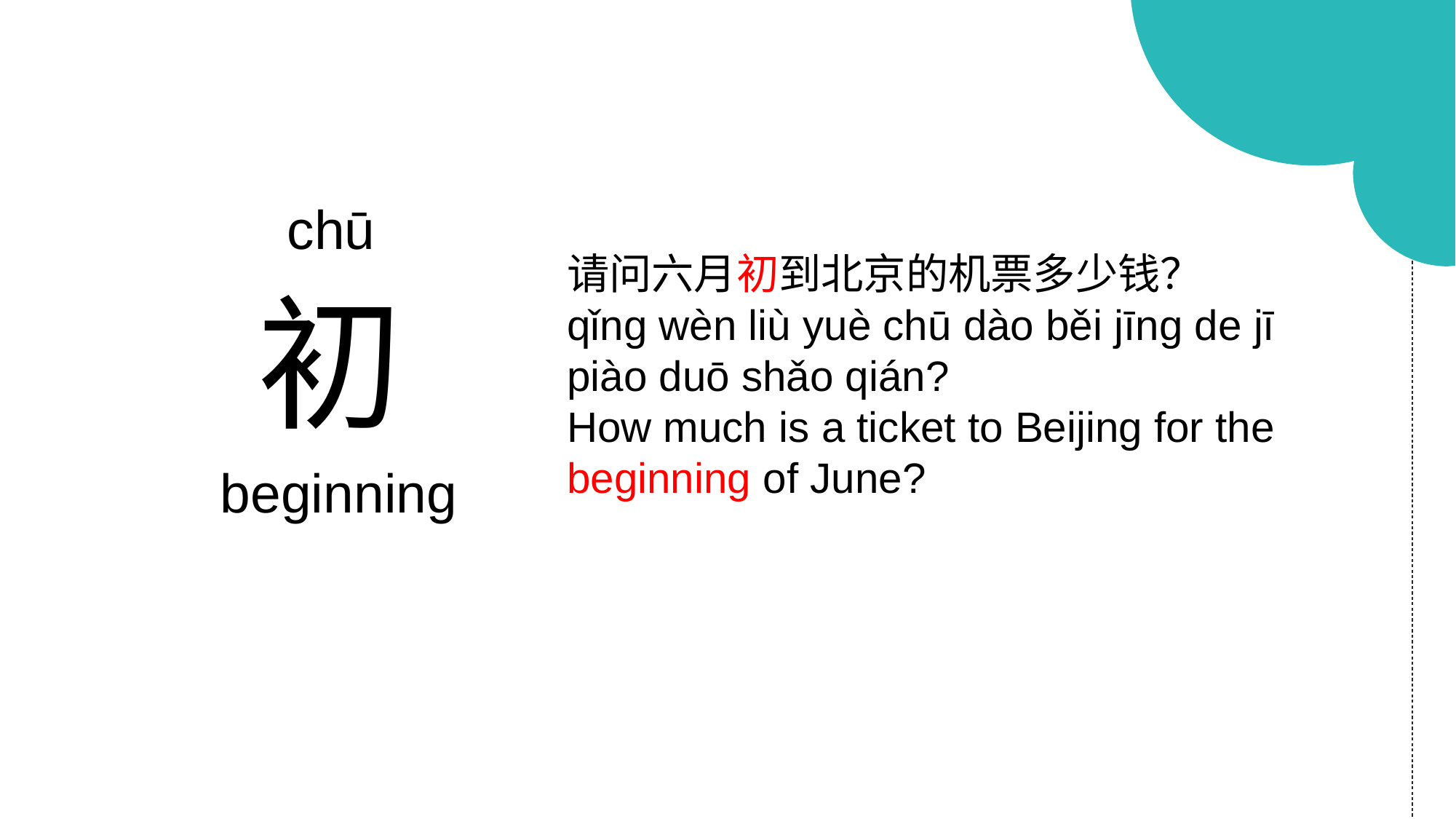

chū
请问六月初到北京的机票多少钱？
qǐng wèn liù yuè chū dào běi jīng de jī piào duō shǎo qián?
How much is a ticket to Beijing for the beginning of June?
初
       beginning